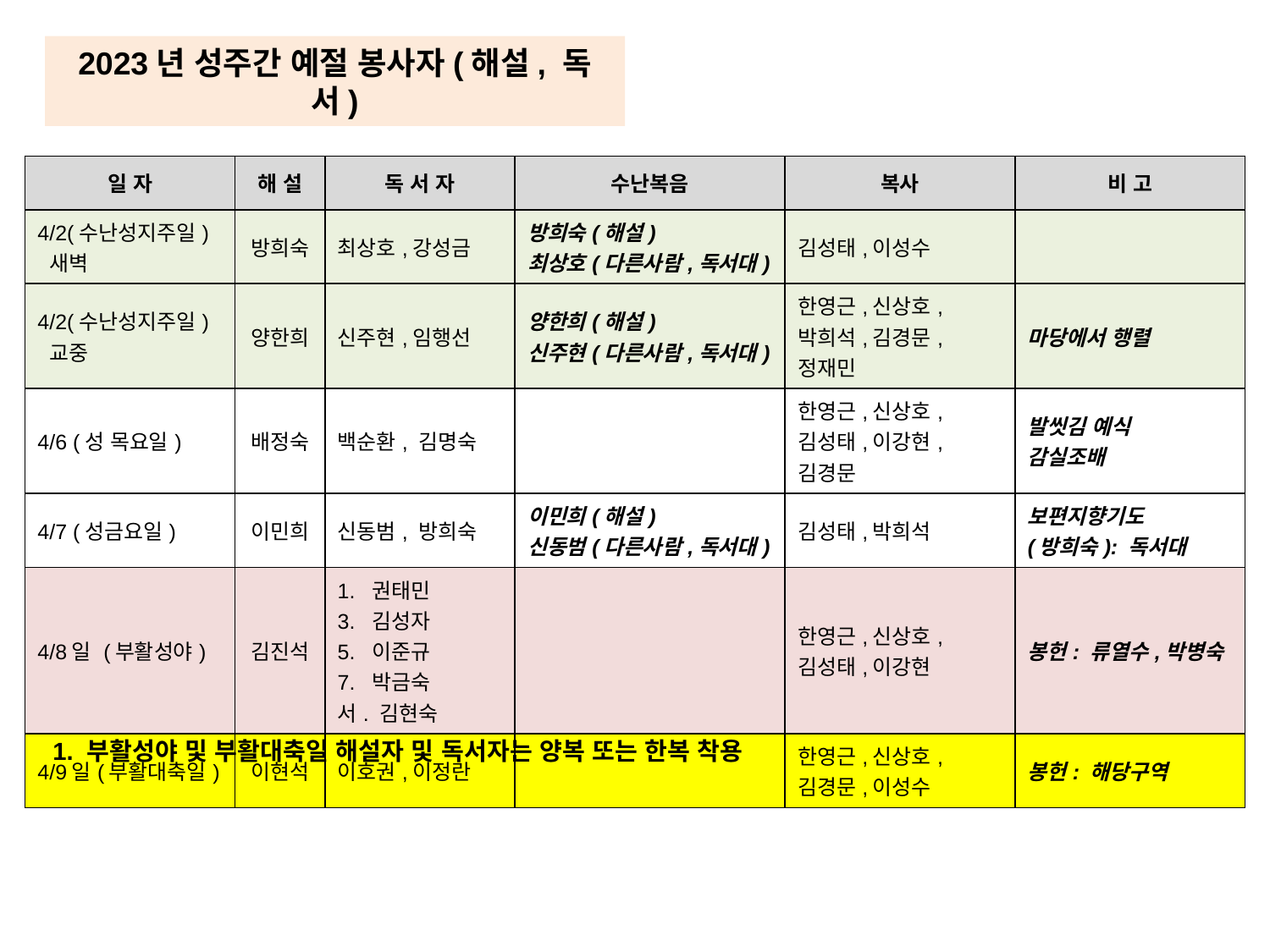

2023년 성주간 예절 봉사자(해설, 독서)
| 일 자 | 해 설 | 독 서 자 | 수난복음 | 복사 | 비 고 |
| --- | --- | --- | --- | --- | --- |
| 4/2(수난성지주일) 새벽 | 방희숙 | 최상호,강성금 | 방희숙(해설) 최상호(다른사람,독서대) | 김성태,이성수 |  |
| 4/2(수난성지주일) 교중 | 양한희 | 신주현,임행선 | 양한희(해설) 신주현(다른사람,독서대) | 한영근,신상호,박희석,김경문,정재민 | 마당에서 행렬 |
| 4/6 (성 목요일) | 배정숙 | 백순환, 김명숙 |  | 한영근,신상호,김성태,이강현,김경문 | 발씻김 예식 감실조배 |
| 4/7 (성금요일) | 이민희 | 신동범, 방희숙 | 이민희(해설) 신동범(다른사람,독서대) | 김성태,박희석 | 보편지향기도 (방희숙): 독서대 |
| 4/8일 (부활성야) | 김진석 | 1. 권태민 3. 김성자 5. 이준규 7. 박금숙 서. 김현숙 |  | 한영근,신상호,김성태,이강현 | 봉헌: 류열수,박병숙 |
| 4/9일(부활대축일) | 이현석 | 이호권,이정란 |  | 한영근,신상호,김경문,이성수 | 봉헌: 해당구역 |
1. 부활성야 및 부활대축일 해설자 및 독서자는 양복 또는 한복 착용